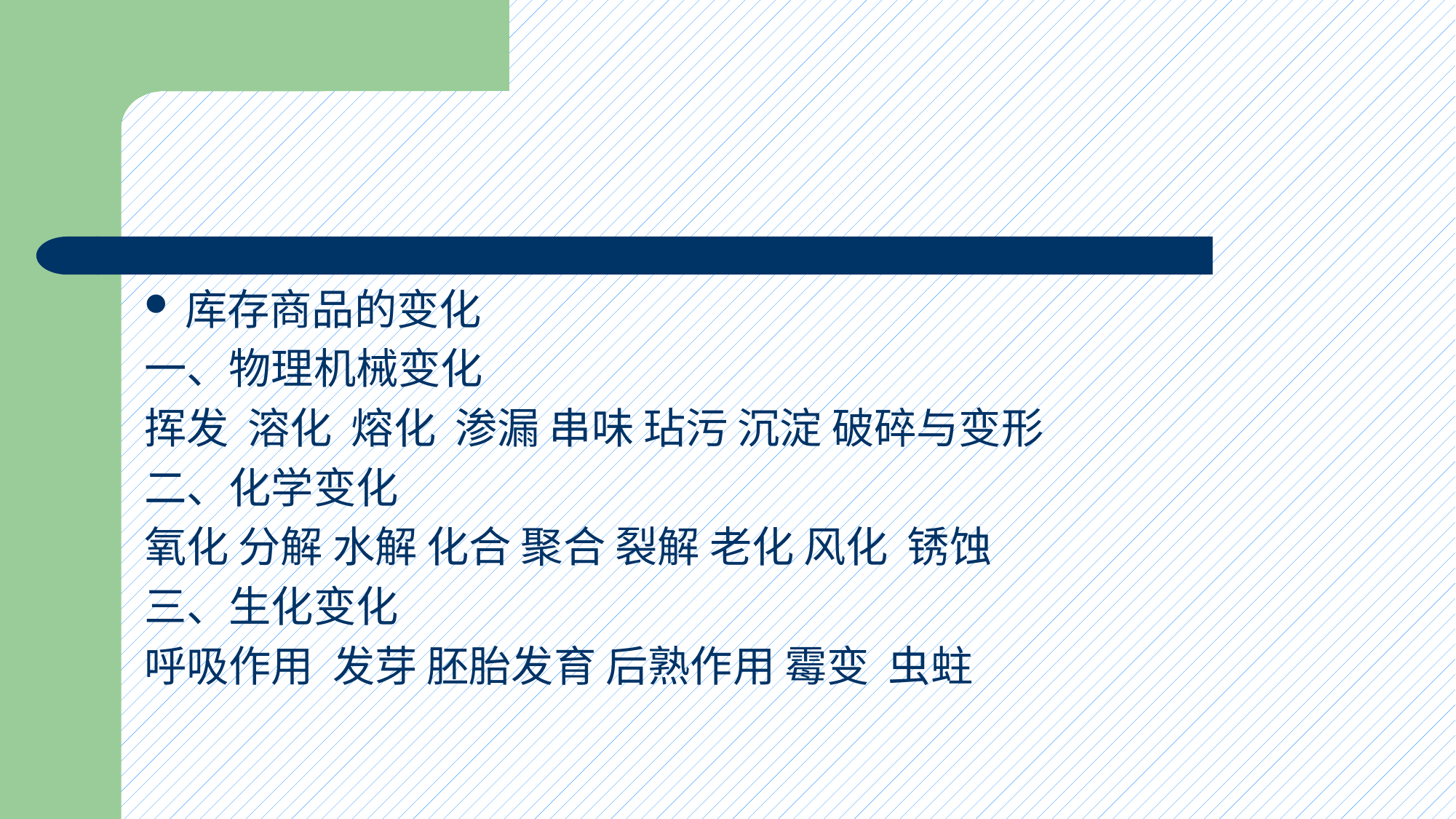

#
库存商品的变化
一、物理机械变化
挥发  溶化  熔化  渗漏 串味 玷污 沉淀 破碎与变形
二、化学变化
氧化 分解 水解 化合 聚合 裂解 老化 风化  锈蚀
三、生化变化
呼吸作用  发芽 胚胎发育 后熟作用 霉变  虫蛀